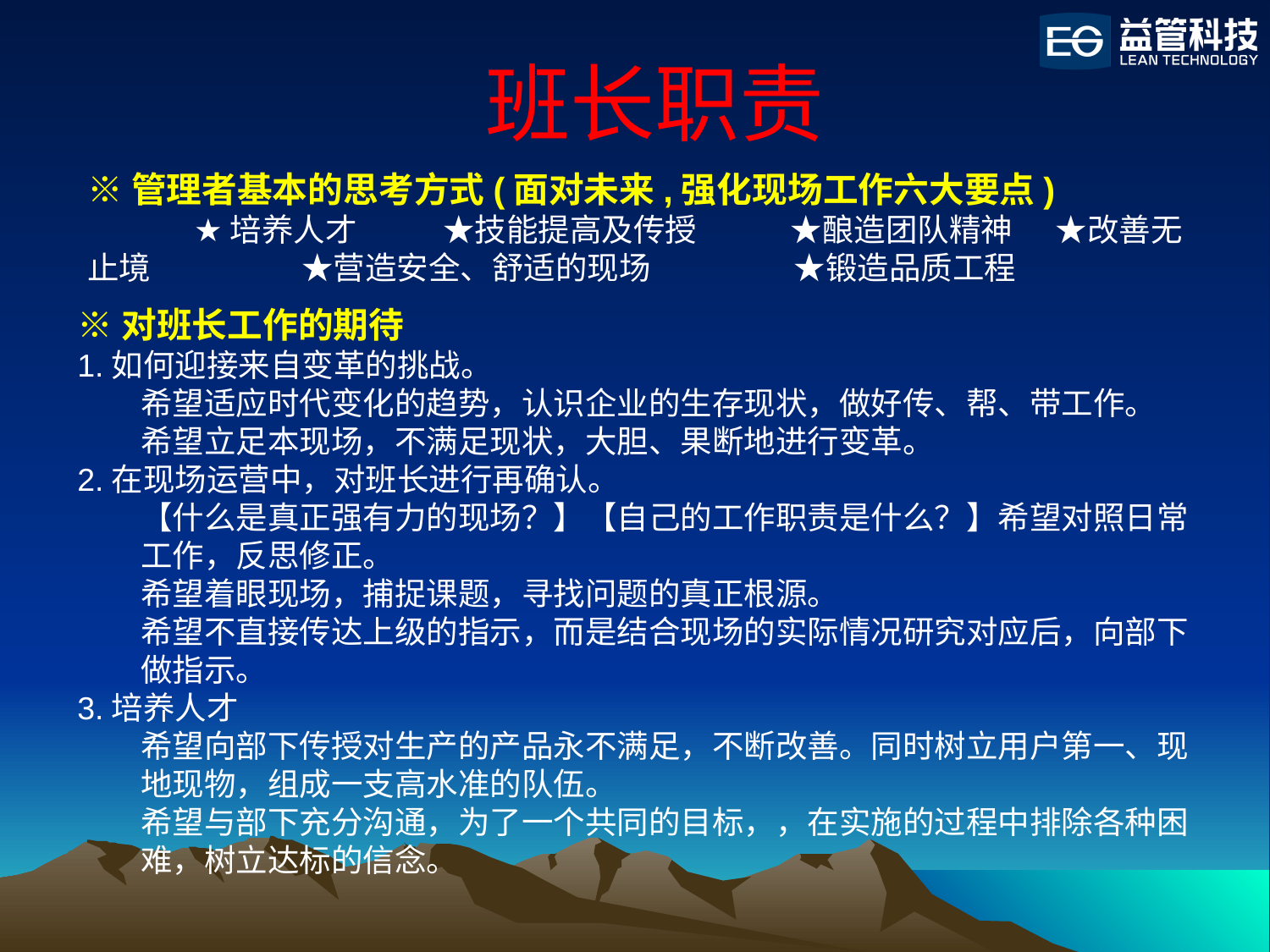

# 班长职责
※管理者基本的思考方式(面对未来,强化现场工作六大要点)                            ★培养人才            ★技能提高及传授             ★酿造团队精神      ★改善无止境                     ★营造安全、舒适的现场                    ★锻造品质工程
※对班长工作的期待
1.如何迎接来自变革的挑战。
希望适应时代变化的趋势，认识企业的生存现状，做好传、帮、带工作。
希望立足本现场，不满足现状，大胆、果断地进行变革。
2.在现场运营中，对班长进行再确认。
【什么是真正强有力的现场？】【自己的工作职责是什么？】希望对照日常工作，反思修正。
希望着眼现场，捕捉课题，寻找问题的真正根源。
希望不直接传达上级的指示，而是结合现场的实际情况研究对应后，向部下做指示。
3.培养人才
希望向部下传授对生产的产品永不满足，不断改善。同时树立用户第一、现地现物，组成一支高水准的队伍。
希望与部下充分沟通，为了一个共同的目标，，在实施的过程中排除各种困难，树立达标的信念。